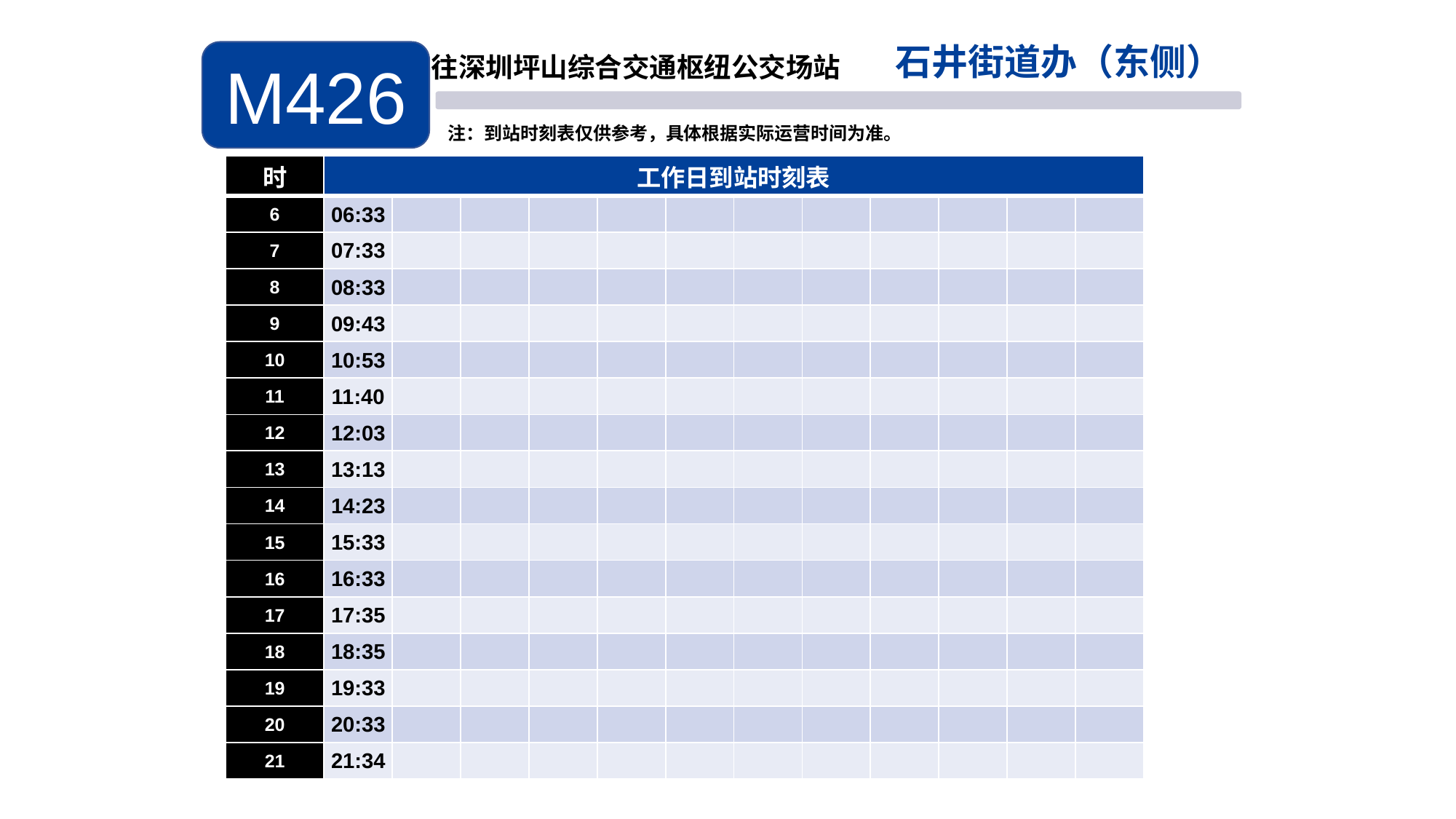

石井街道办（东侧）
M426
往深圳坪山综合交通枢纽公交场站

注：到站时刻表仅供参考，具体根据实际运营时间为准。
| 时 | 工作日到站时刻表 |  |  |  |  |  |  |  |  |  |  |  |
| --- | --- | --- | --- | --- | --- | --- | --- | --- | --- | --- | --- | --- |
| 6 | 06:33 |  |  |  |  |  |  |  |  |  |  |  |
| 7 | 07:33 |  |  |  |  |  |  |  |  |  |  |  |
| 8 | 08:33 |  |  |  |  |  |  |  |  |  |  |  |
| 9 | 09:43 |  |  |  |  |  |  |  |  |  |  |  |
| 10 | 10:53 |  |  |  |  |  |  |  |  |  |  |  |
| 11 | 11:40 |  |  |  |  |  |  |  |  |  |  |  |
| 12 | 12:03 |  |  |  |  |  |  |  |  |  |  |  |
| 13 | 13:13 |  |  |  |  |  |  |  |  |  |  |  |
| 14 | 14:23 |  |  |  |  |  |  |  |  |  |  |  |
| 15 | 15:33 |  |  |  |  |  |  |  |  |  |  |  |
| 16 | 16:33 |  |  |  |  |  |  |  |  |  |  |  |
| 17 | 17:35 |  |  |  |  |  |  |  |  |  |  |  |
| 18 | 18:35 |  |  |  |  |  |  |  |  |  |  |  |
| 19 | 19:33 |  |  |  |  |  |  |  |  |  |  |  |
| 20 | 20:33 |  |  |  |  |  |  |  |  |  |  |  |
| 21 | 21:34 |  |  |  |  |  |  |  |  |  |  |  |